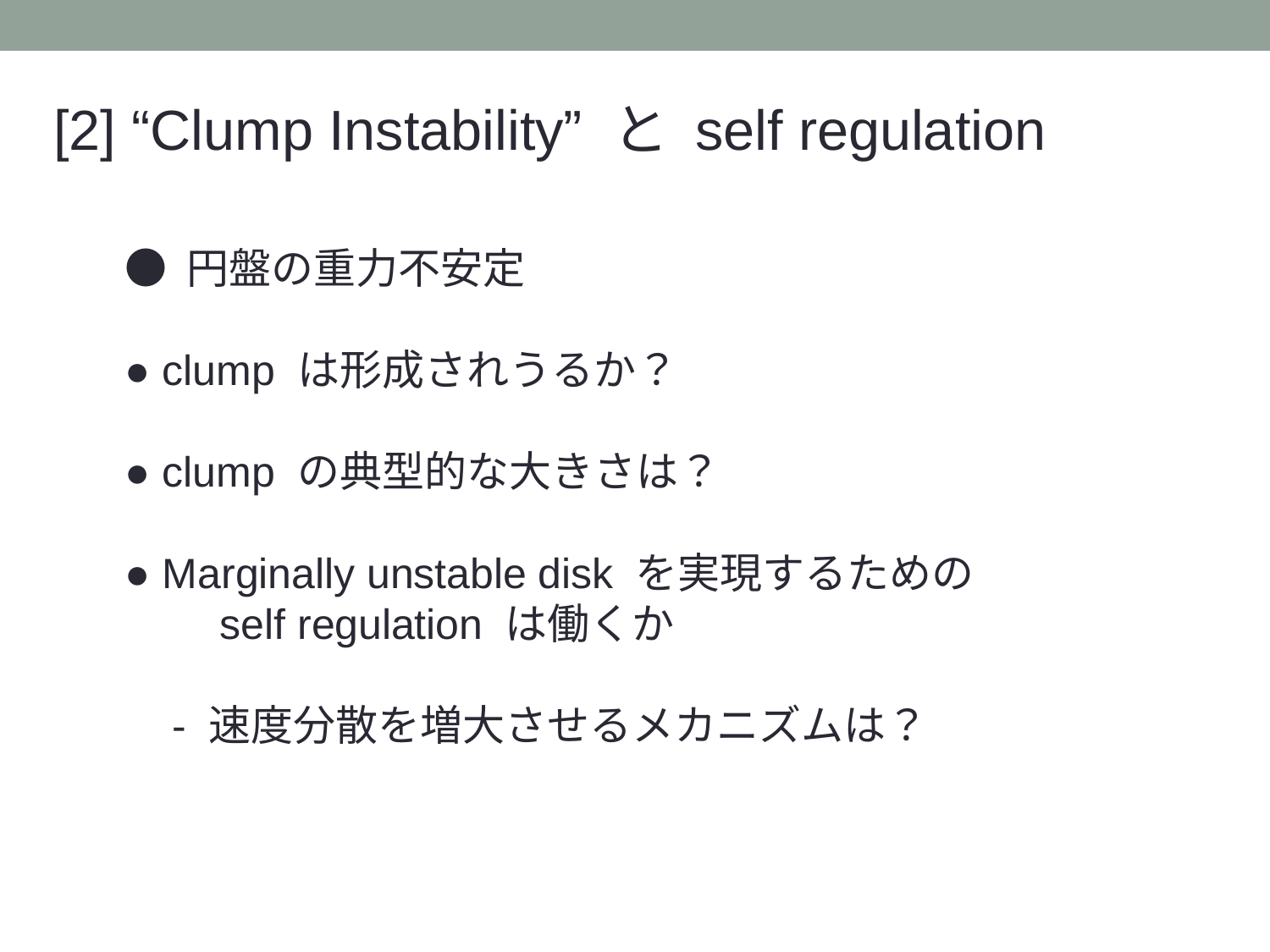

[2] “Clump Instability” と self regulation
● 円盤の重力不安定

● clump は形成されうるか？

● clump の典型的な大きさは？

● Marginally unstable disk を実現するための
　　self regulation は働くか

    - 速度分散を増大させるメカニズムは？